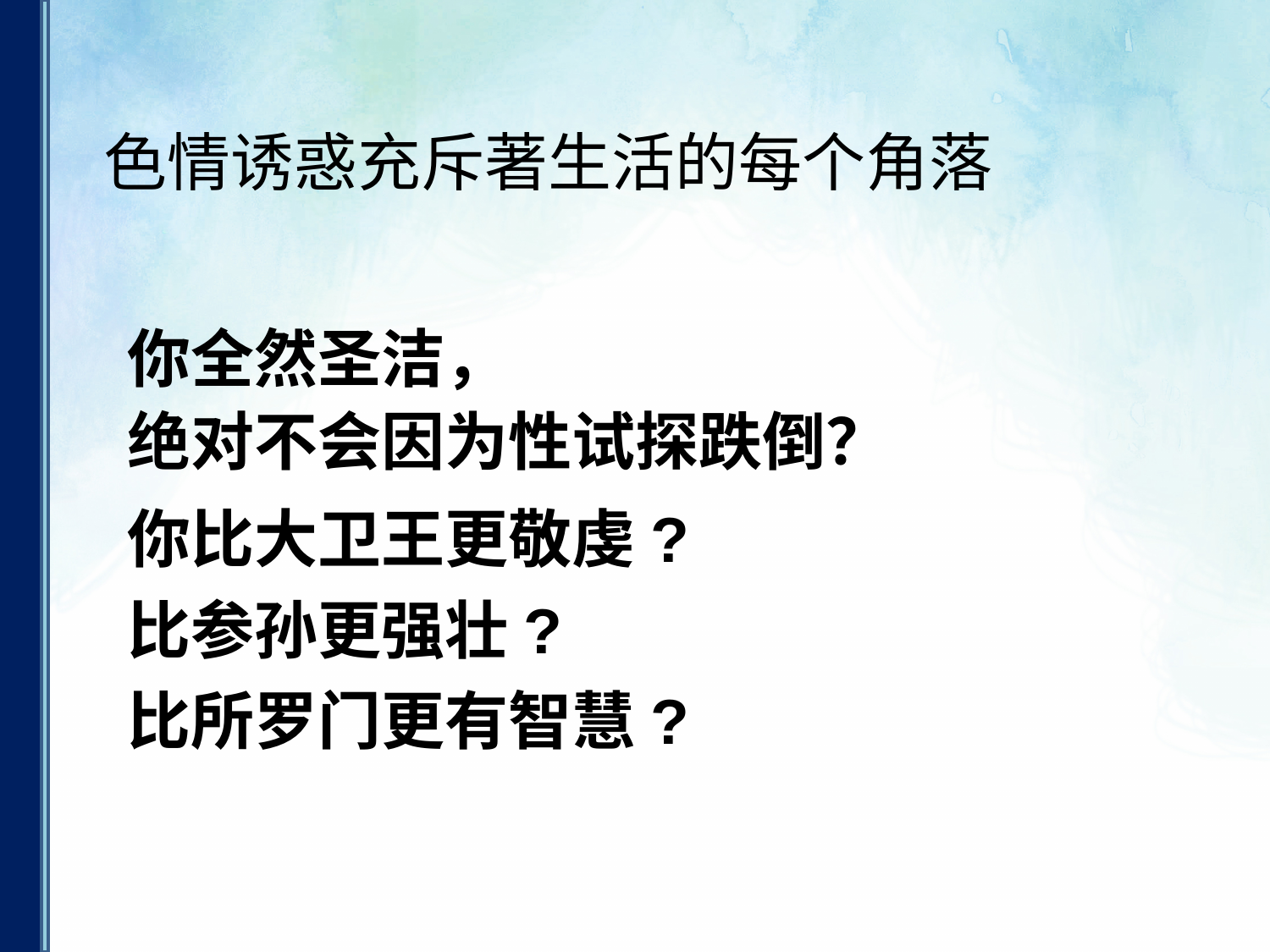

色情诱惑充斥著生活的每个角落
你全然圣洁，
绝对不会因为性试探跌倒？
你比大卫王更敬虔?
比参孙更强壮?
比所罗门更有智慧?